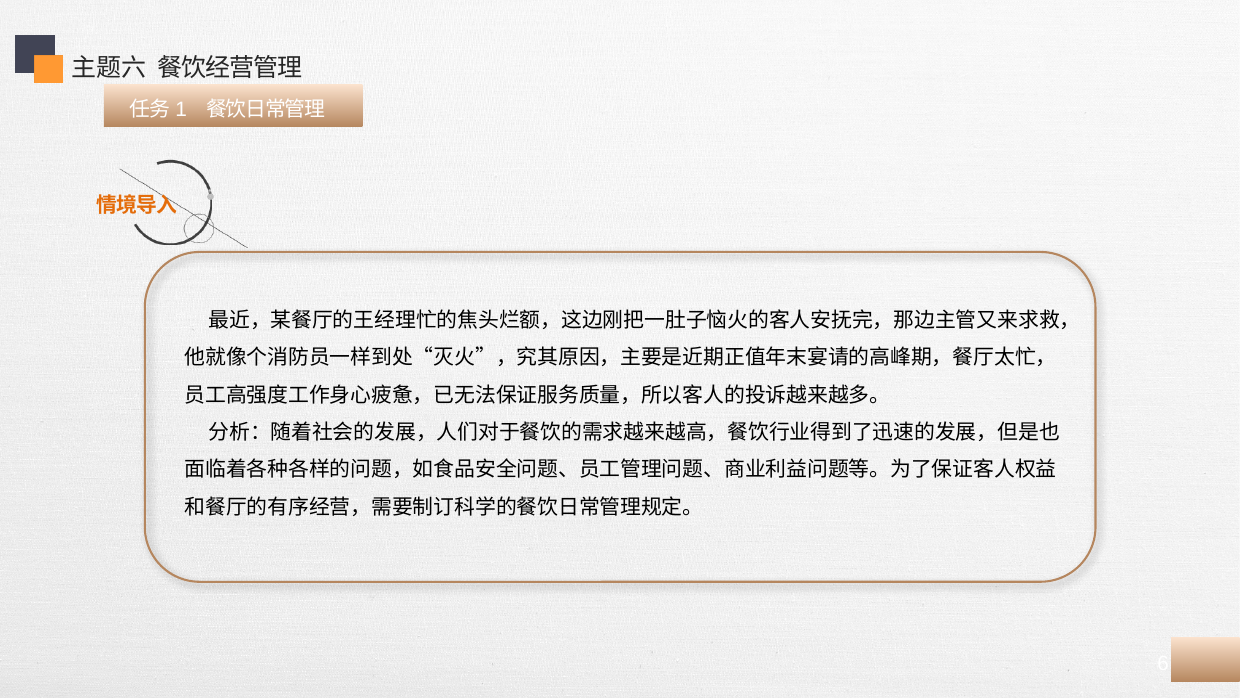

主题六  餐饮经营管理

 任务1   餐饮日常管理

    最近，某餐厅的王经理忙的焦头烂额，这边刚把一肚子恼火的客人安抚完，那边主管又来求救，他就像个消防员一样到处“灭火”，究其原因，主要是近期正值年末宴请的高峰期，餐厅太忙，员工高强度工作身心疲惫，已无法保证服务质量，所以客人的投诉越来越多。
    分析：随着社会的发展，人们对于餐饮的需求越来越高，餐饮行业得到了迅速的发展，但是也面临着各种各样的问题，如食品安全问题、员工管理问题、商业利益问题等。为了保证客人权益和餐厅的有序经营，需要制订科学的餐饮日常管理规定。